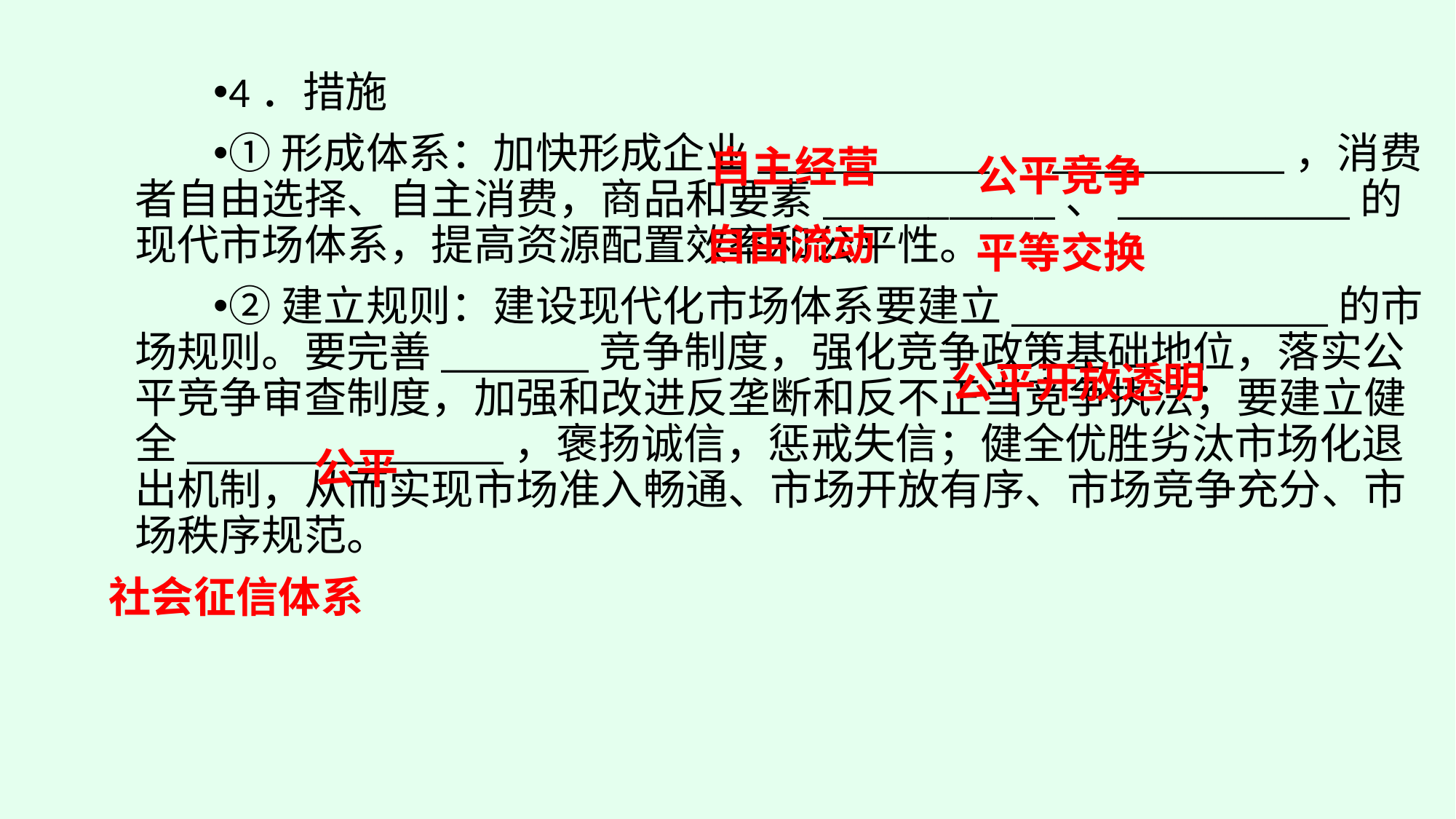

4．措施
①形成体系：加快形成企业___________、___________，消费者自由选择、自主消费，商品和要素___________、___________的现代市场体系，提高资源配置效率和公平性。
②建立规则：建设现代化市场体系要建立_______________的市场规则。要完善_______竞争制度，强化竞争政策基础地位，落实公平竞争审查制度，加强和改进反垄断和反不正当竞争执法；要建立健全_______________，褒扬诚信，惩戒失信；健全优胜劣汰市场化退出机制，从而实现市场准入畅通、市场开放有序、市场竞争充分、市场秩序规范。
自主经营
公平竞争
自由流动
平等交换
公平开放透明
公平
社会征信体系